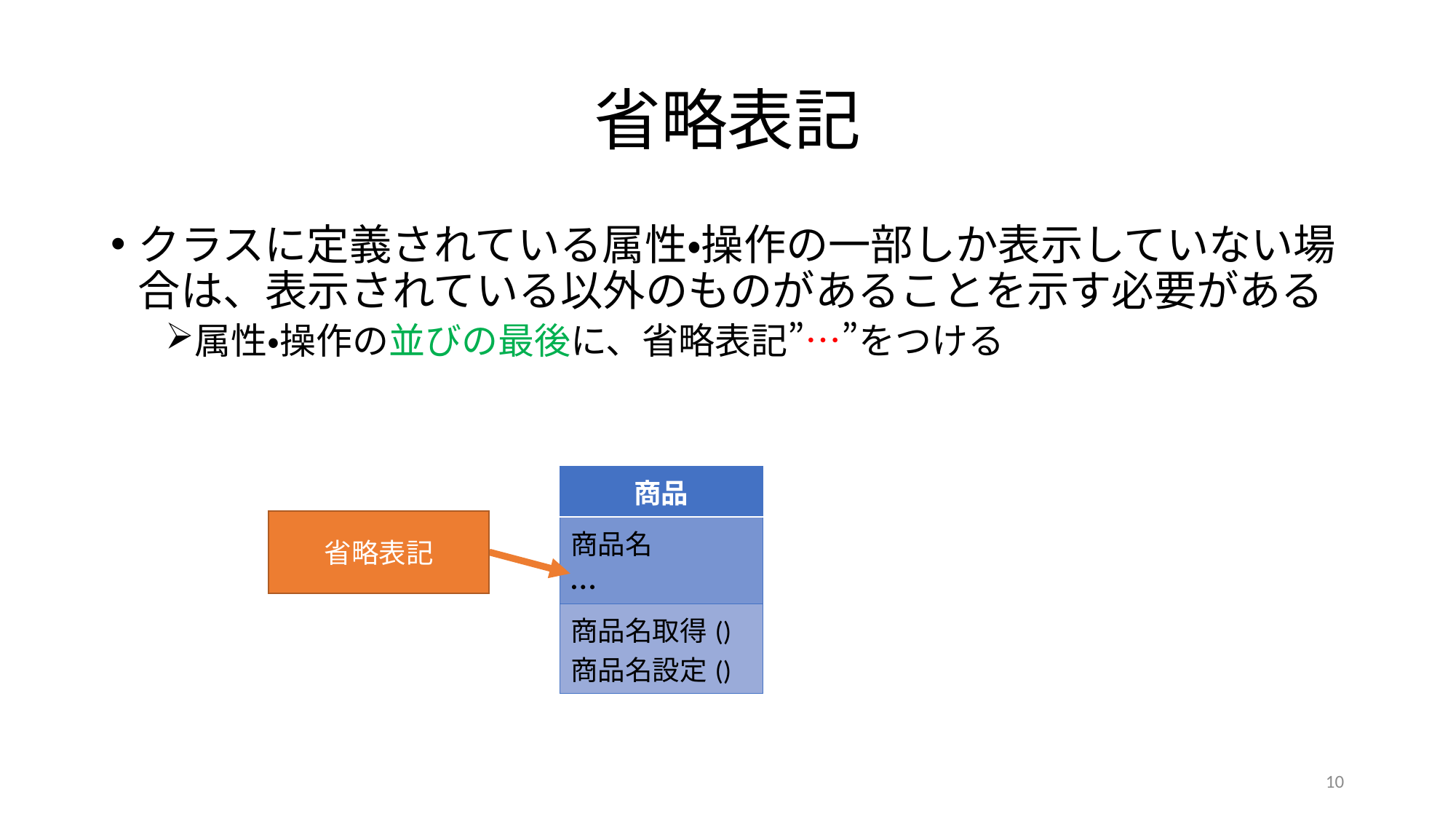

# 省略表記
クラスに定義されている属性・操作の一部しか表示していない場合は、表示されている以外のものがあることを示す必要がある
属性・操作の並びの最後に、省略表記”…”をつける
| 商品 |
| --- |
| 商品名 … |
| 商品名取得() 商品名設定() |
省略表記
10